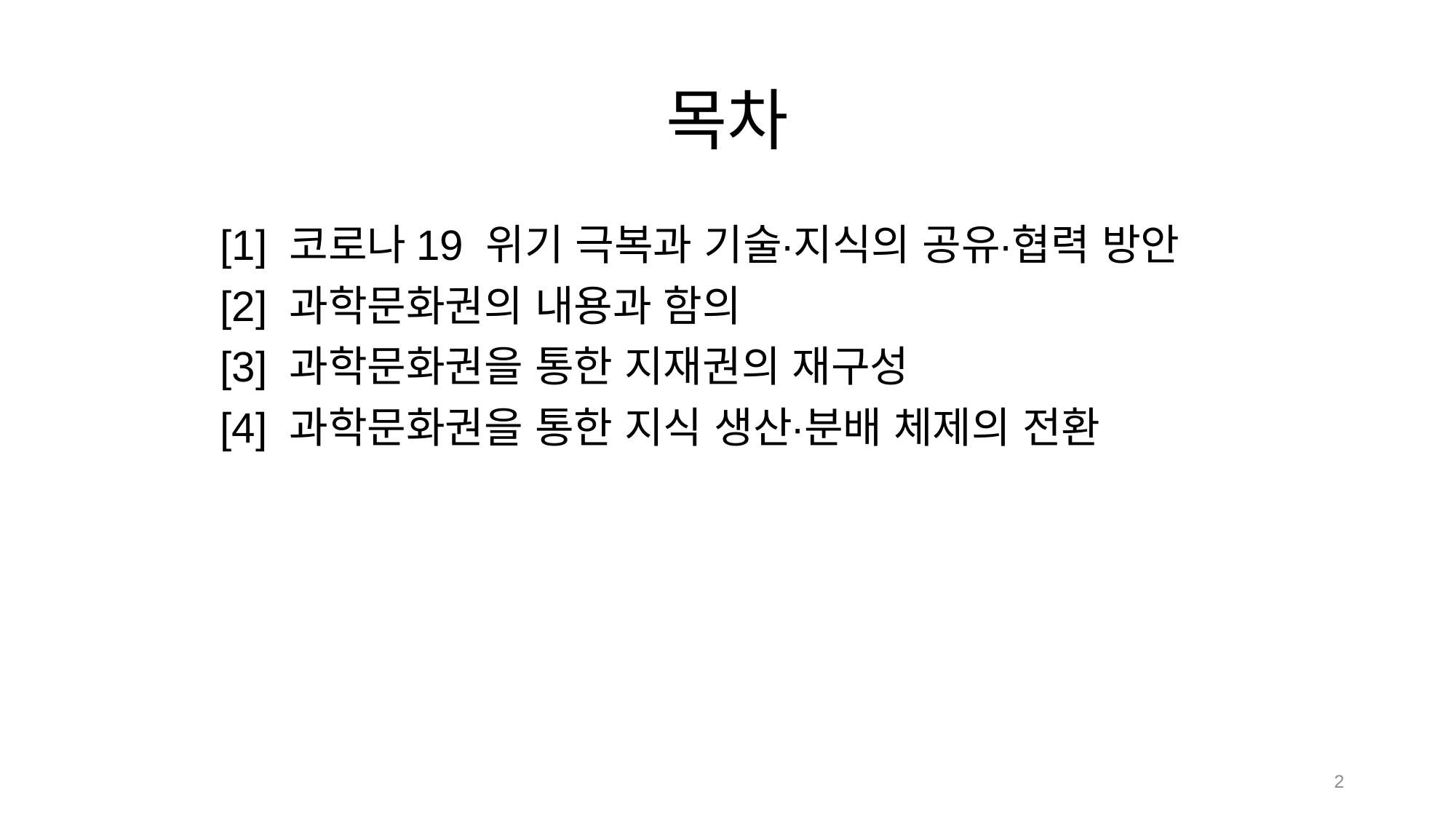

# 목차
	[1] 코로나19 위기 극복과 기술∙지식의 공유∙협력 방안
	[2] 과학문화권의 내용과 함의
	[3] 과학문화권을 통한 지재권의 재구성
	[4] 과학문화권을 통한 지식 생산∙분배 체제의 전환
2